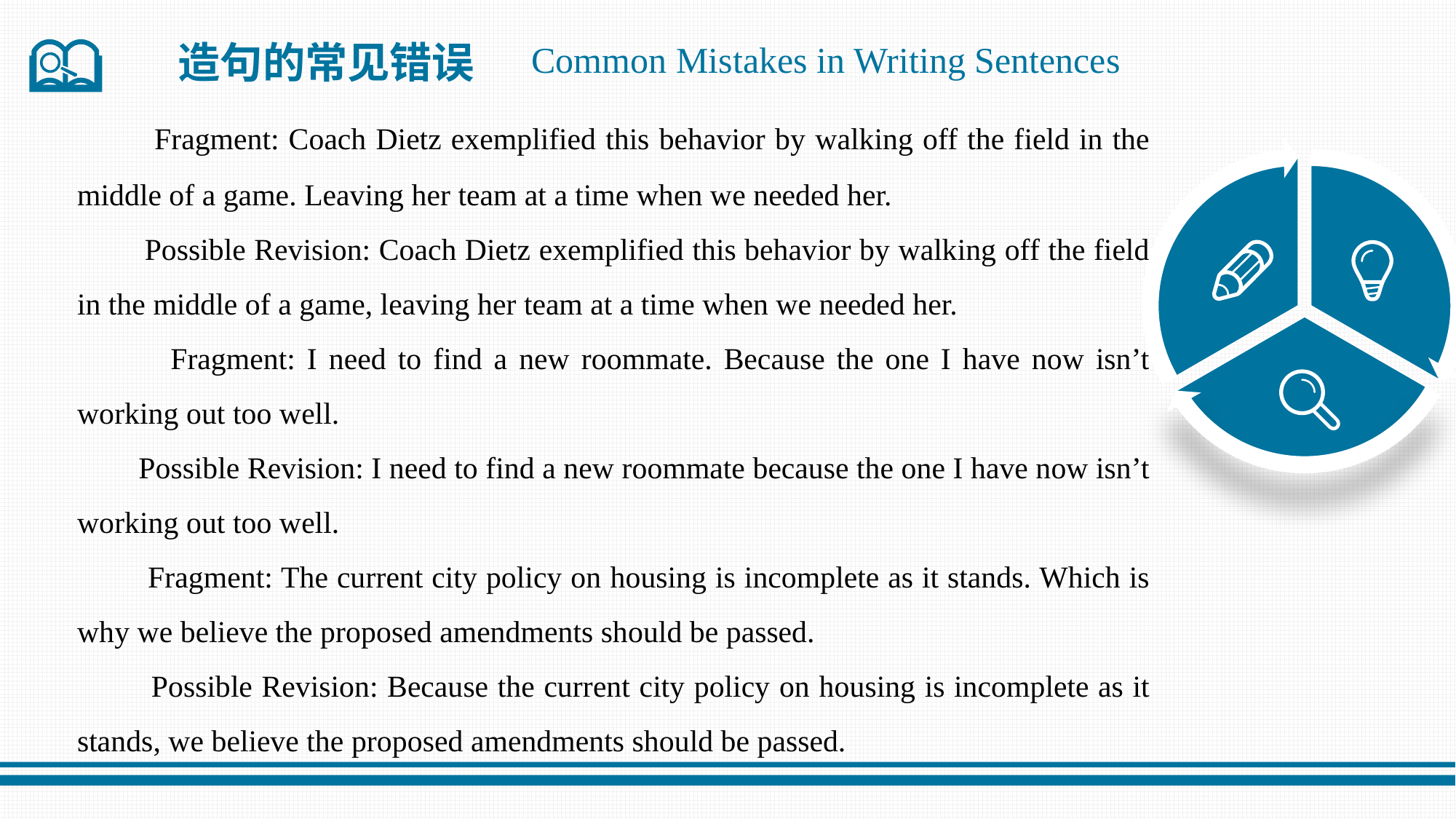

造句的常见错误
Common Mistakes in Writing Sentences
       Fragment: Coach Dietz exemplified this behavior by walking off the field in the middle of a game. Leaving her team at a time when we needed her.
        Possible Revision: Coach Dietz exemplified this behavior by walking off the field in the middle of a game, leaving her team at a time when we needed her.
        Fragment: I need to find a new roommate. Because the one I have now isn’t working out too well.
        Possible Revision: I need to find a new roommate because the one I have now isn’t working out too well.
        Fragment: The current city policy on housing is incomplete as it stands. Which is why we believe the proposed amendments should be passed.
        Possible Revision: Because the current city policy on housing is incomplete as it stands, we believe the proposed amendments should be passed.